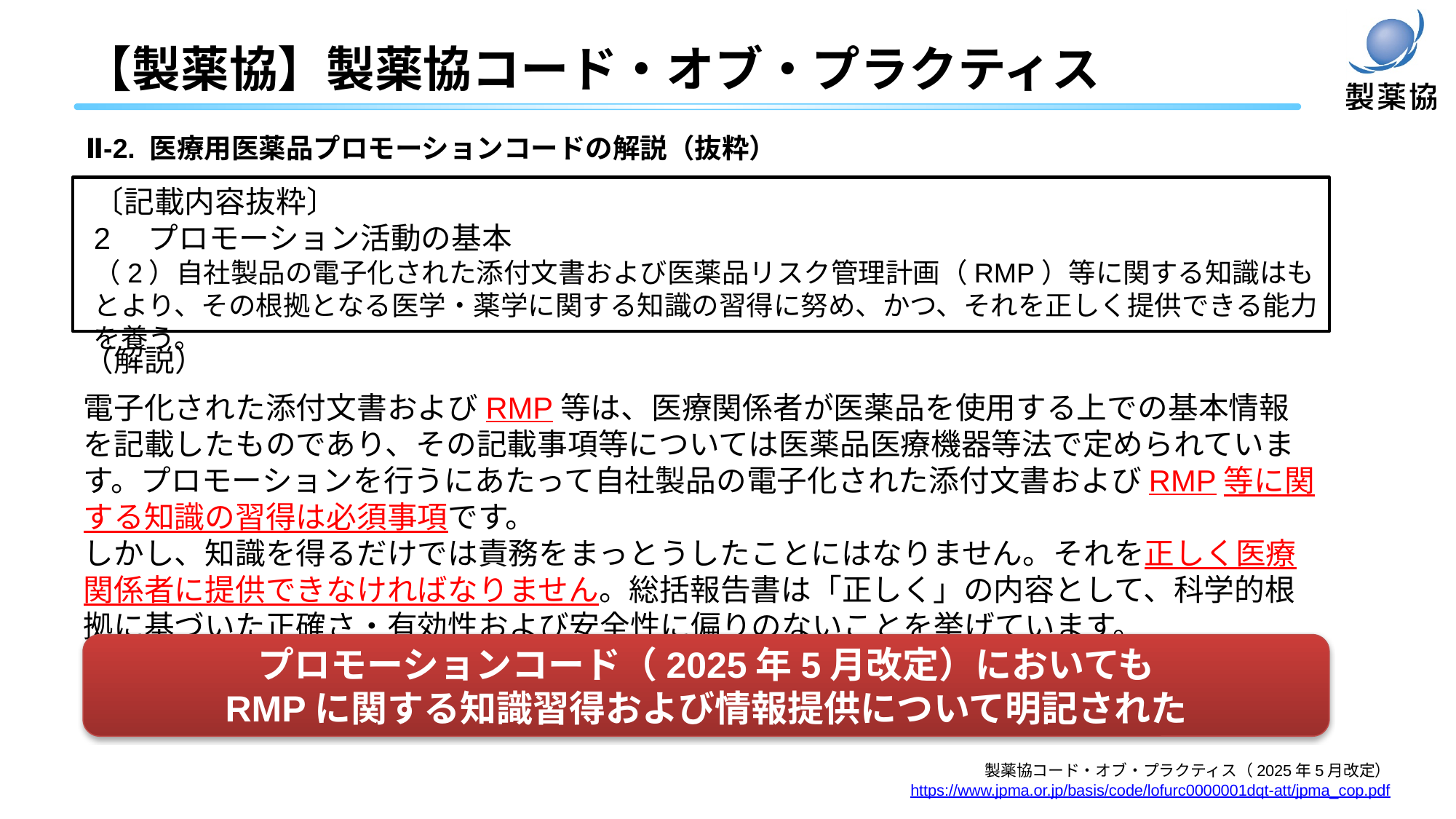

# 【製薬協】製薬協コード・オブ・プラクティス
Ⅱ‐2. 医療用医薬品プロモーションコードの解説（抜粋）
医療用医薬品の販売情報提供活動に関するガイドライン
(2018/9/25)

〔記載内容抜粋〕
2　プロモーション活動の基本
（2）自社製品の電子化された添付文書および医薬品リスク管理計画（RMP）等に関する知識はもとより、その根拠となる医学・薬学に関する知識の習得に努め、かつ、それを正しく提供できる能力を養う。
（解説）
電子化された添付文書およびRMP等は、医療関係者が医薬品を使用する上での基本情報を記載したものであり、その記載事項等については医薬品医療機器等法で定められています。プロモーションを行うにあたって自社製品の電子化された添付文書およびRMP等に関する知識の習得は必須事項です。
しかし、知識を得るだけでは責務をまっとうしたことにはなりません。それを正しく医療関係者に提供できなければなりません。総括報告書は「正しく」の内容として、科学的根拠に基づいた正確さ・有効性および安全性に偏りのないことを挙げています。
プロモーションコード（2025年5月改定）においても
RMPに関する知識習得および情報提供について明記された
製薬協コード・オブ・プラクティス（2025年5月改定）
https://www.jpma.or.jp/basis/code/lofurc0000001dqt-att/jpma_cop.pdf